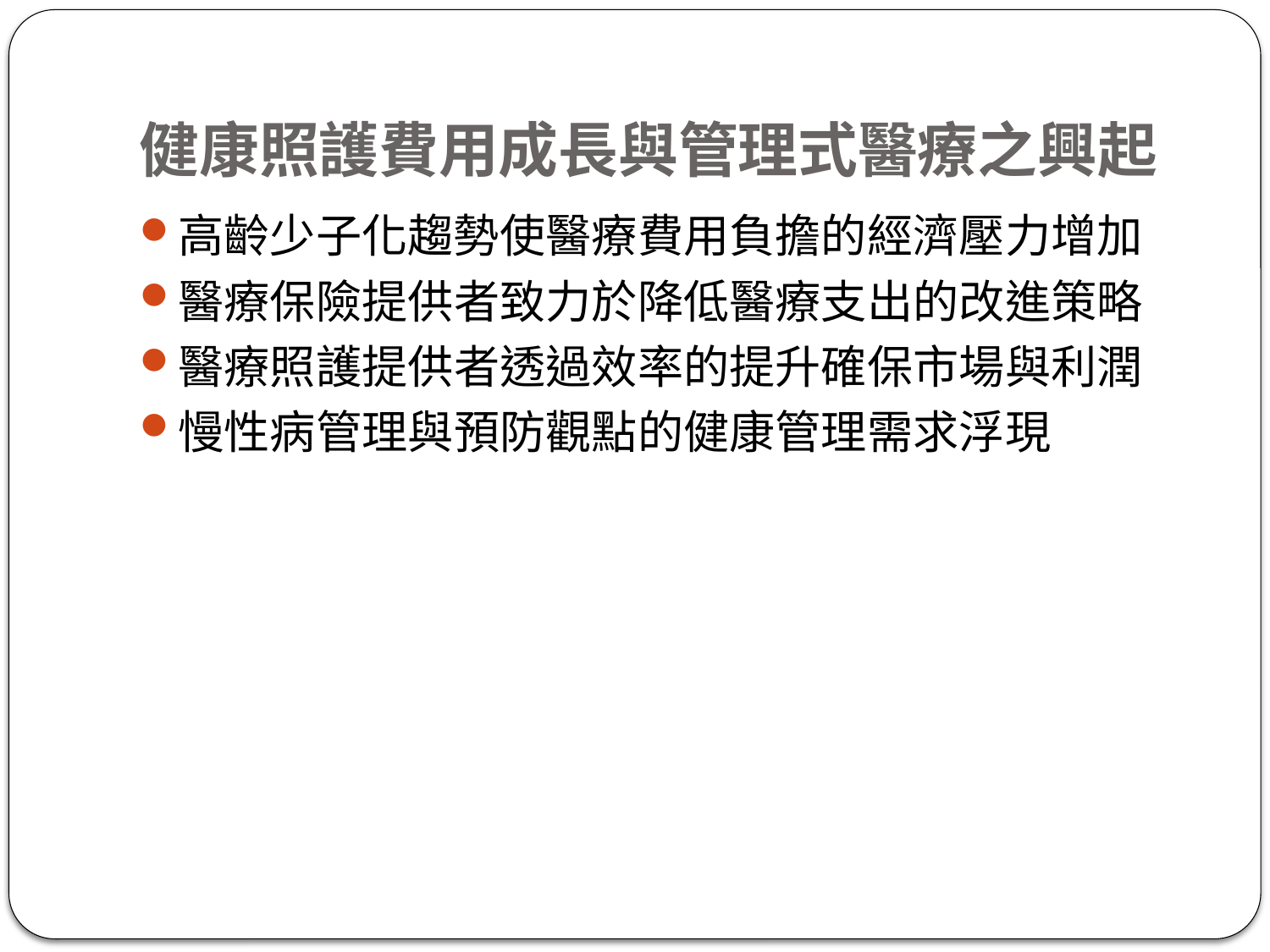

# 健康照護費用成長與管理式醫療之興起
高齡少子化趨勢使醫療費用負擔的經濟壓力增加
醫療保險提供者致力於降低醫療支出的改進策略
醫療照護提供者透過效率的提升確保市場與利潤
慢性病管理與預防觀點的健康管理需求浮現